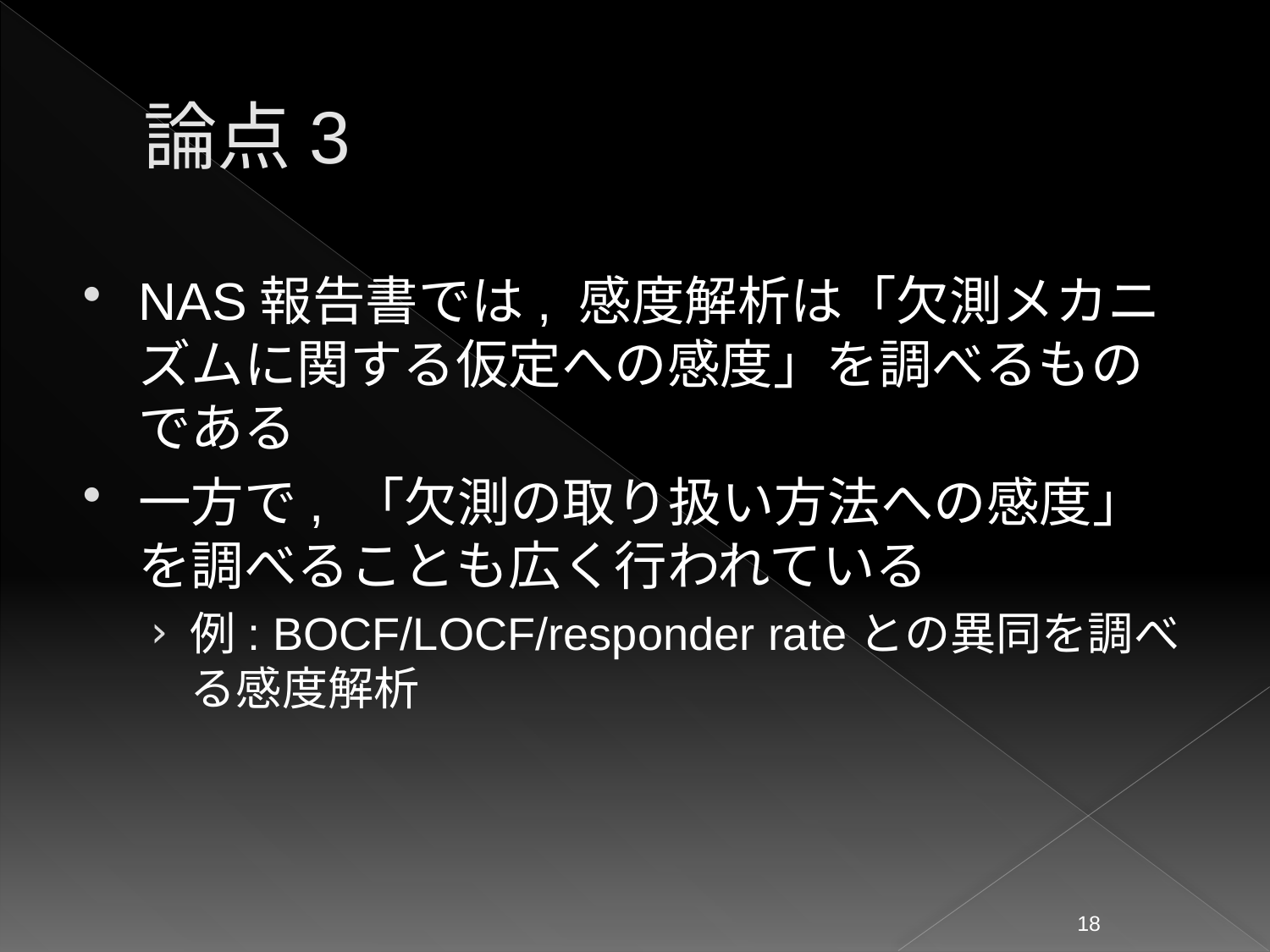

# 論点3
NAS報告書では, 感度解析は「欠測メカニズムに関する仮定への感度」を調べるものである
一方で, 「欠測の取り扱い方法への感度」を調べることも広く行われている
例: BOCF/LOCF/responder rateとの異同を調べる感度解析
18